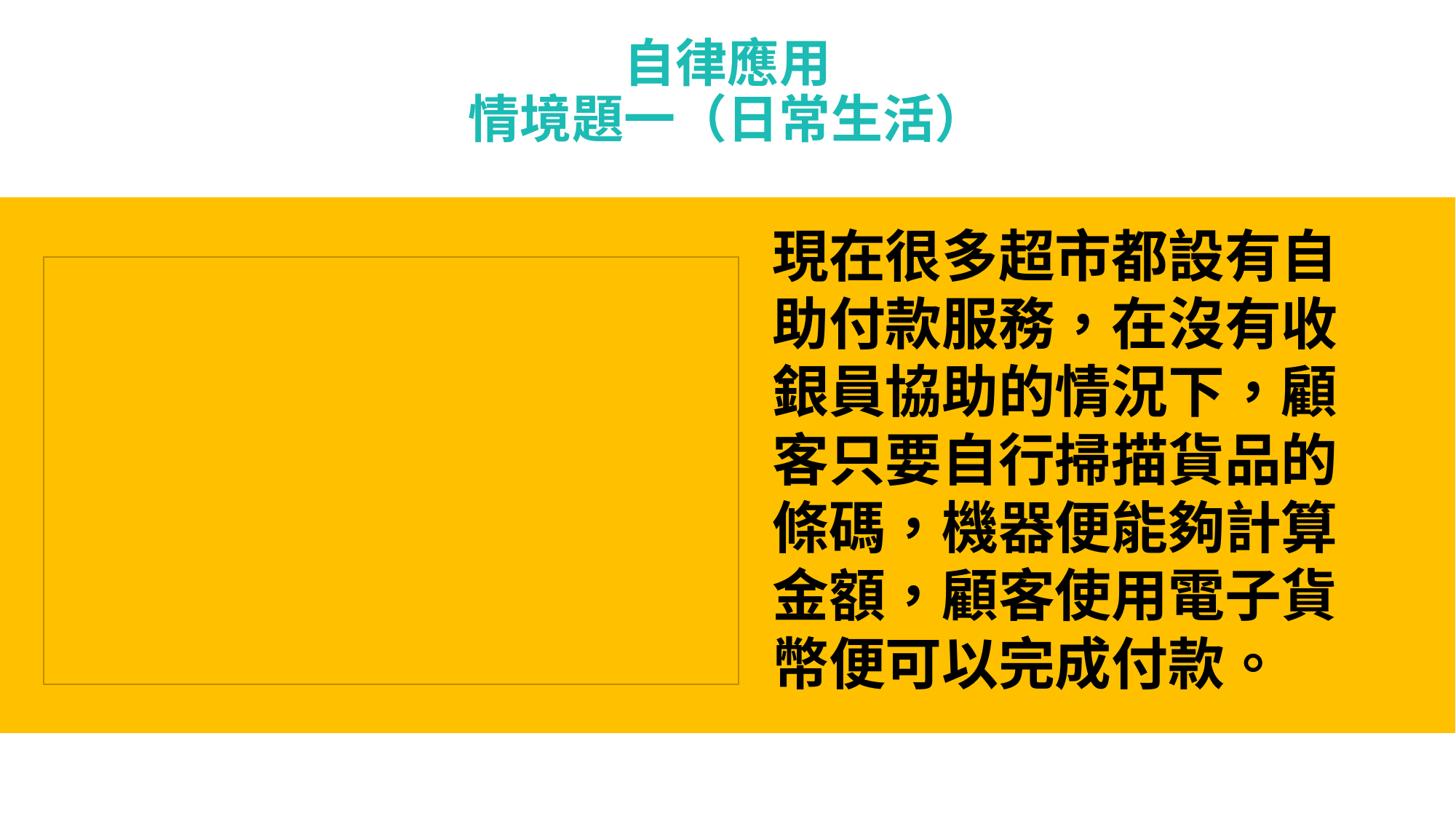

# 自律應用 情境題一（日常生活）
現在很多超市都設有自助付款服務，在沒有收銀員協助的情況下，顧客只要自行掃描貨品的條碼，機器便能夠計算金額，顧客使用電子貨幣便可以完成付款。